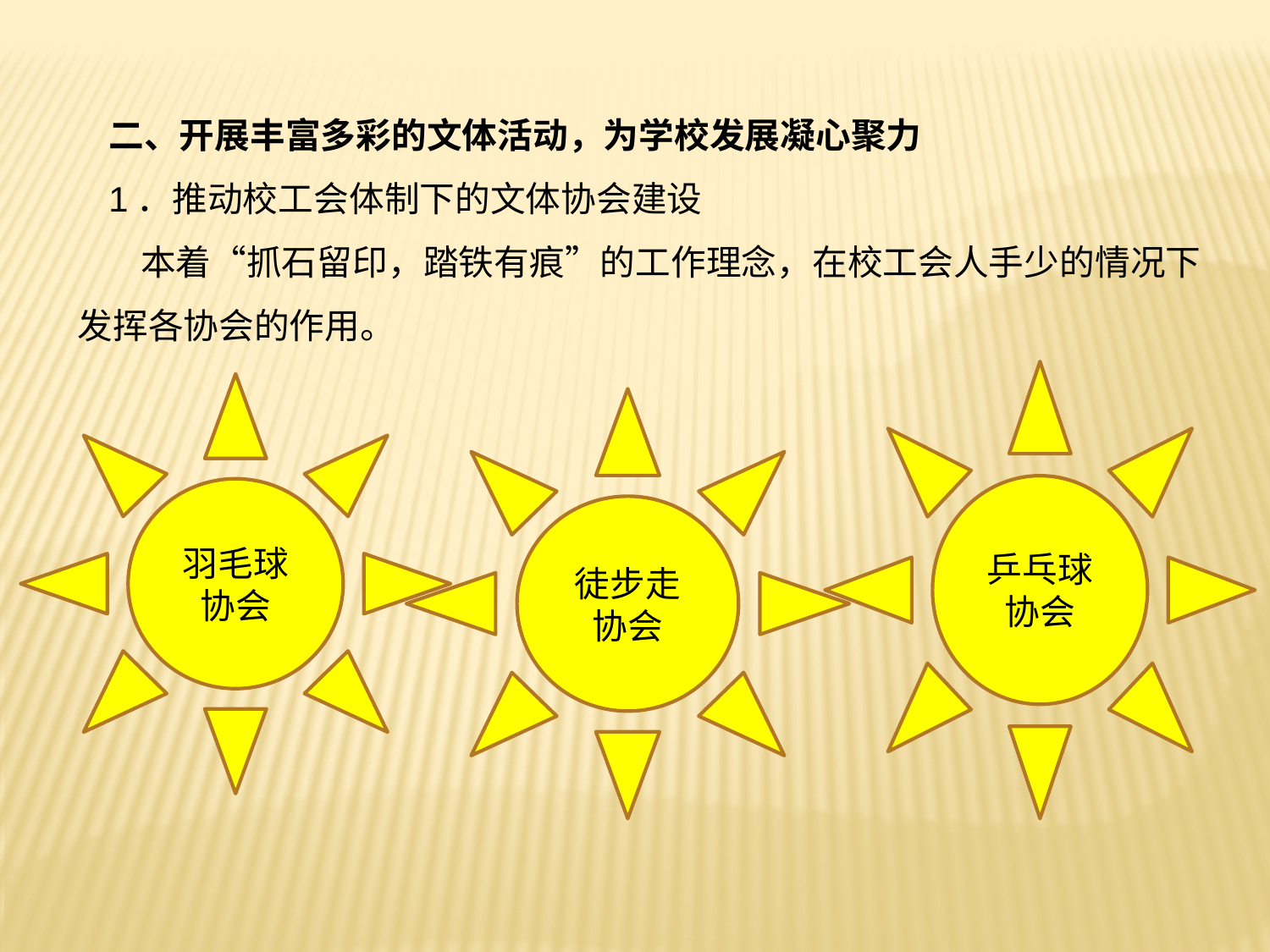

二、开展丰富多彩的文体活动，为学校发展凝心聚力
1．推动校工会体制下的文体协会建设
   本着“抓石留印，踏铁有痕”的工作理念，在校工会人手少的情况下发挥各协会的作用。
乒乓球协会
羽毛球协会
徒步走协会